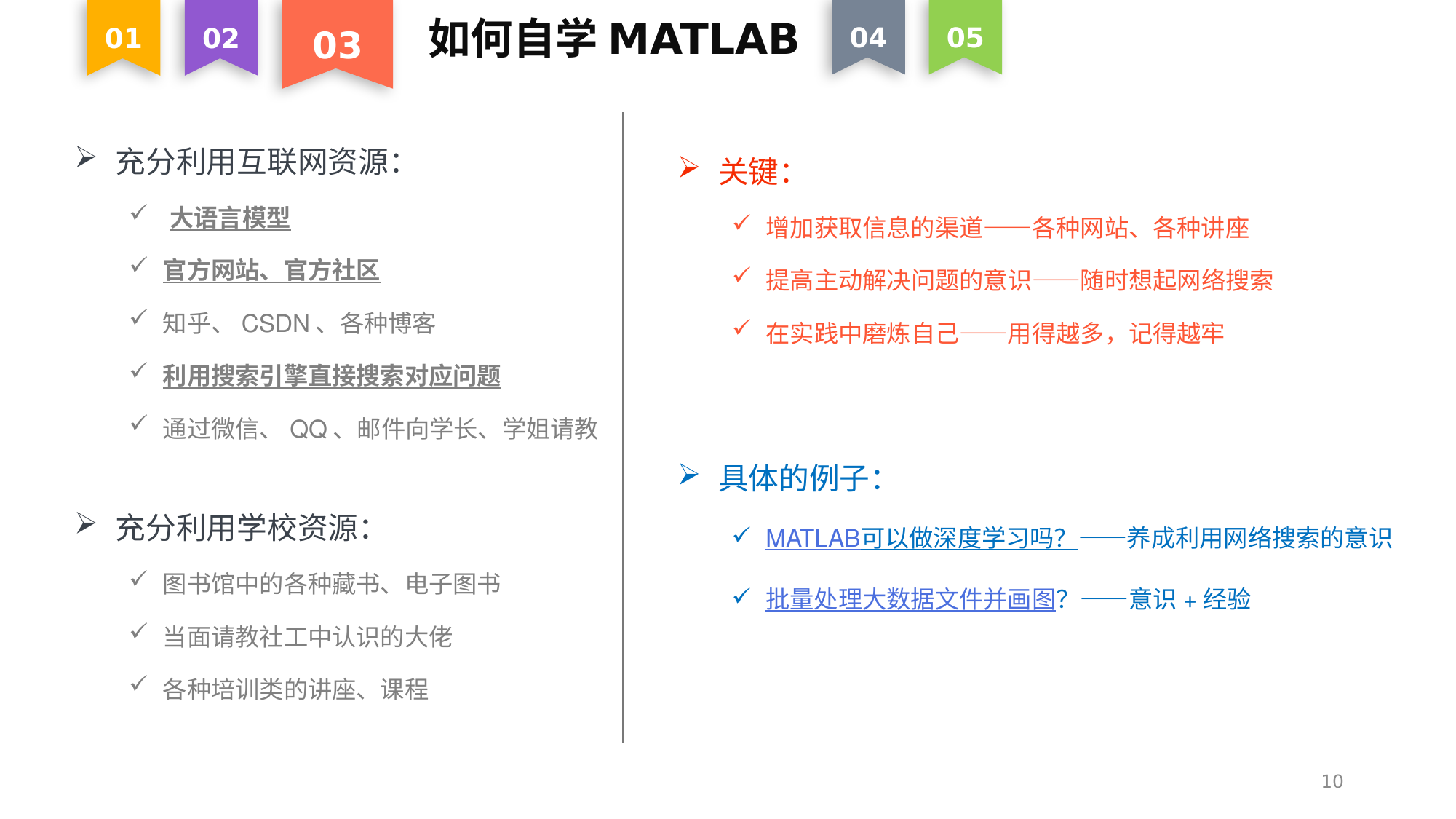

01
02
03
04
05
如何自学MATLAB
充分利用互联网资源：
大语言模型
官方网站、官方社区
知乎、CSDN、各种博客
利用搜索引擎直接搜索对应问题
通过微信、QQ、邮件向学长、学姐请教
关键：
增加获取信息的渠道——各种网站、各种讲座
提高主动解决问题的意识——随时想起网络搜索
在实践中磨炼自己——用得越多，记得越牢
具体的例子：
MATLAB可以做深度学习吗？——养成利用网络搜索的意识
批量处理大数据文件并画图？——意识+经验
充分利用学校资源：
图书馆中的各种藏书、电子图书
当面请教社工中认识的大佬
各种培训类的讲座、课程
10